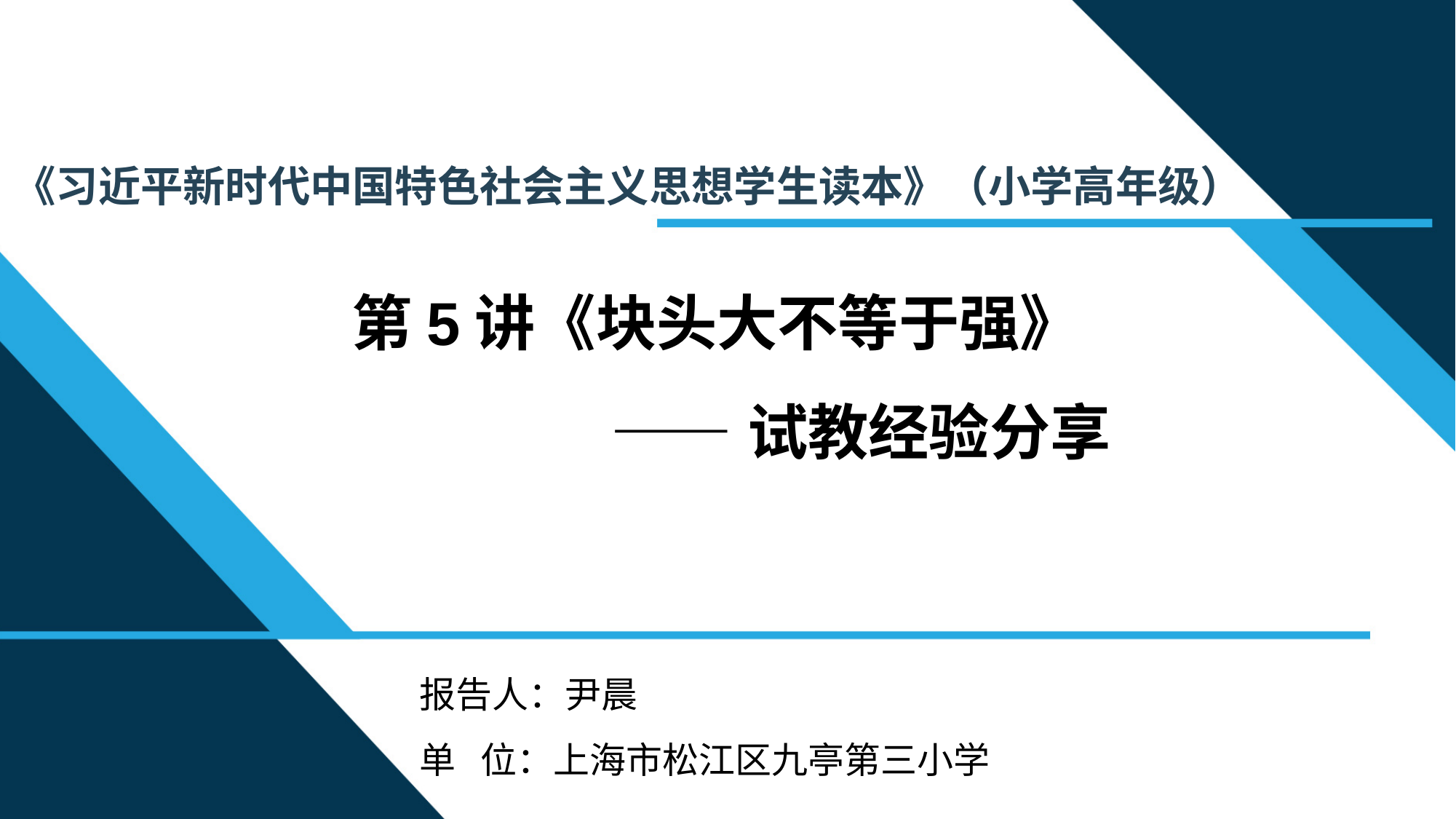

《习近平新时代中国特色社会主义思想学生读本》（小学高年级）

第5讲《块头大不等于强》
                     ——试教经验分享

报告人：尹晨
单   位：上海市松江区九亭第三小学